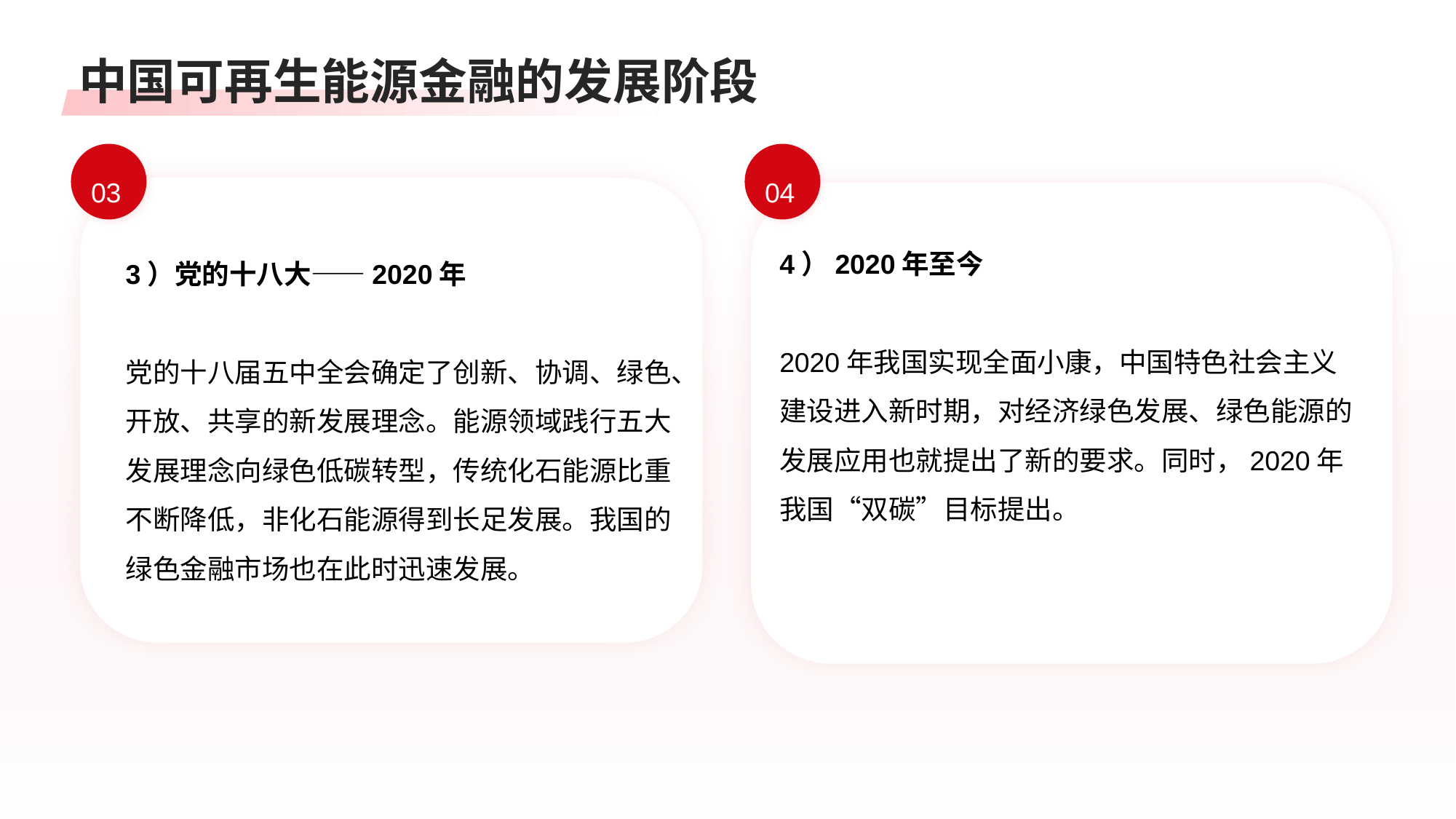

中国可再生能源金融的发展阶段

03
04

4）2020年至今

2020年我国实现全面小康，中国特色社会主义建设进入新时期，对经济绿色发展、绿色能源的发展应用也就提出了新的要求。同时，2020年我国“双碳”目标提出。
3）党的十八大——2020年

党的十八届五中全会确定了创新、协调、绿色、开放、共享的新发展理念。能源领域践行五大发展理念向绿色低碳转型，传统化石能源比重不断降低，非化石能源得到长足发展。我国的绿色金融市场也在此时迅速发展。